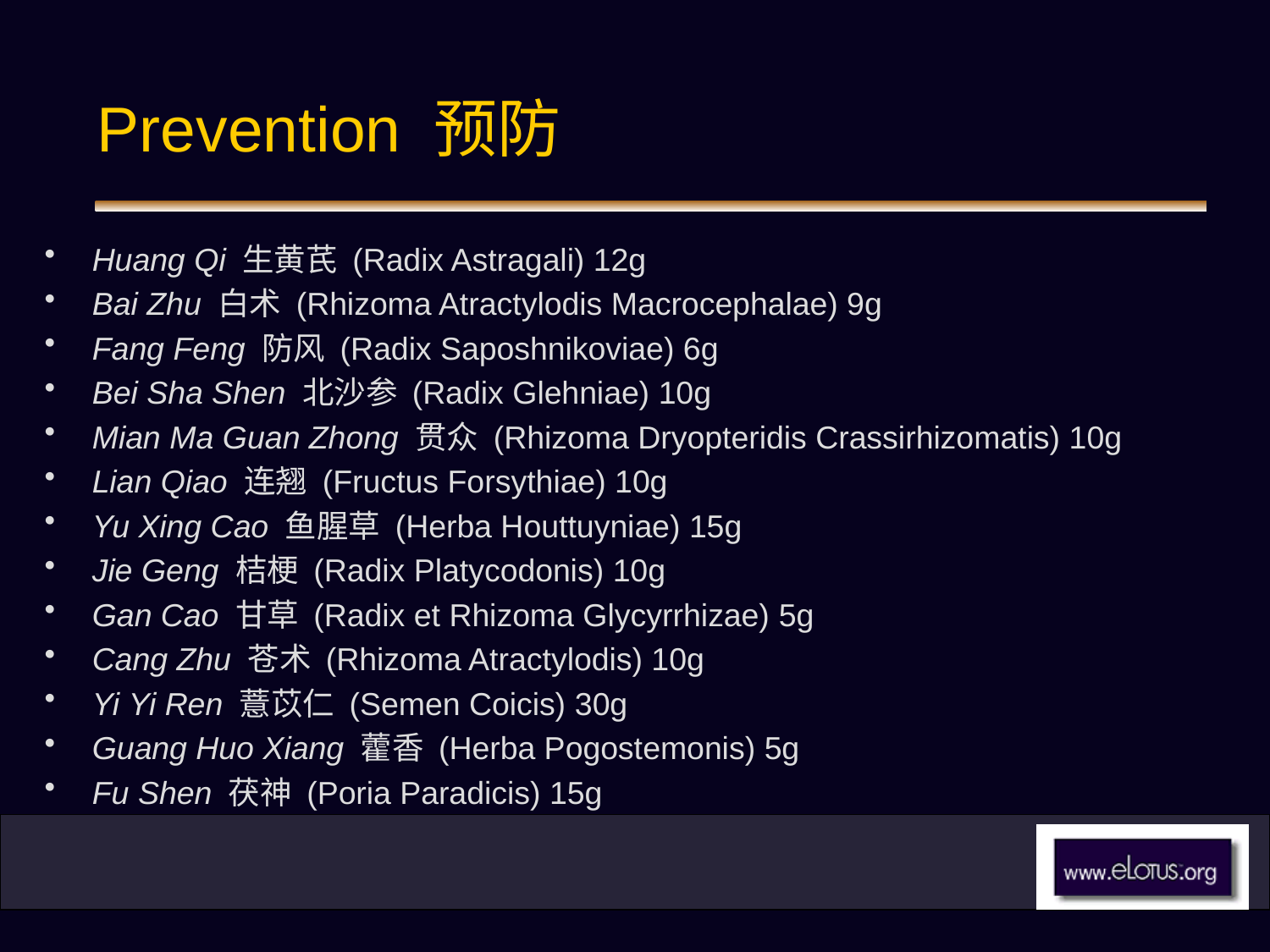

# Prevention 预防
Huang Qi 生黄芪 (Radix Astragali) 12g
Bai Zhu 白术 (Rhizoma Atractylodis Macrocephalae) 9g
Fang Feng 防风 (Radix Saposhnikoviae) 6g
Bei Sha Shen 北沙参 (Radix Glehniae) 10g
Mian Ma Guan Zhong 贯众 (Rhizoma Dryopteridis Crassirhizomatis) 10g
Lian Qiao 连翘 (Fructus Forsythiae) 10g
Yu Xing Cao 鱼腥草 (Herba Houttuyniae) 15g
Jie Geng 桔梗 (Radix Platycodonis) 10g
Gan Cao 甘草 (Radix et Rhizoma Glycyrrhizae) 5g
Cang Zhu 苍术 (Rhizoma Atractylodis) 10g
Yi Yi Ren 薏苡仁 (Semen Coicis) 30g
Guang Huo Xiang 藿香 (Herba Pogostemonis) 5g
Fu Shen 茯神 (Poria Paradicis) 15g